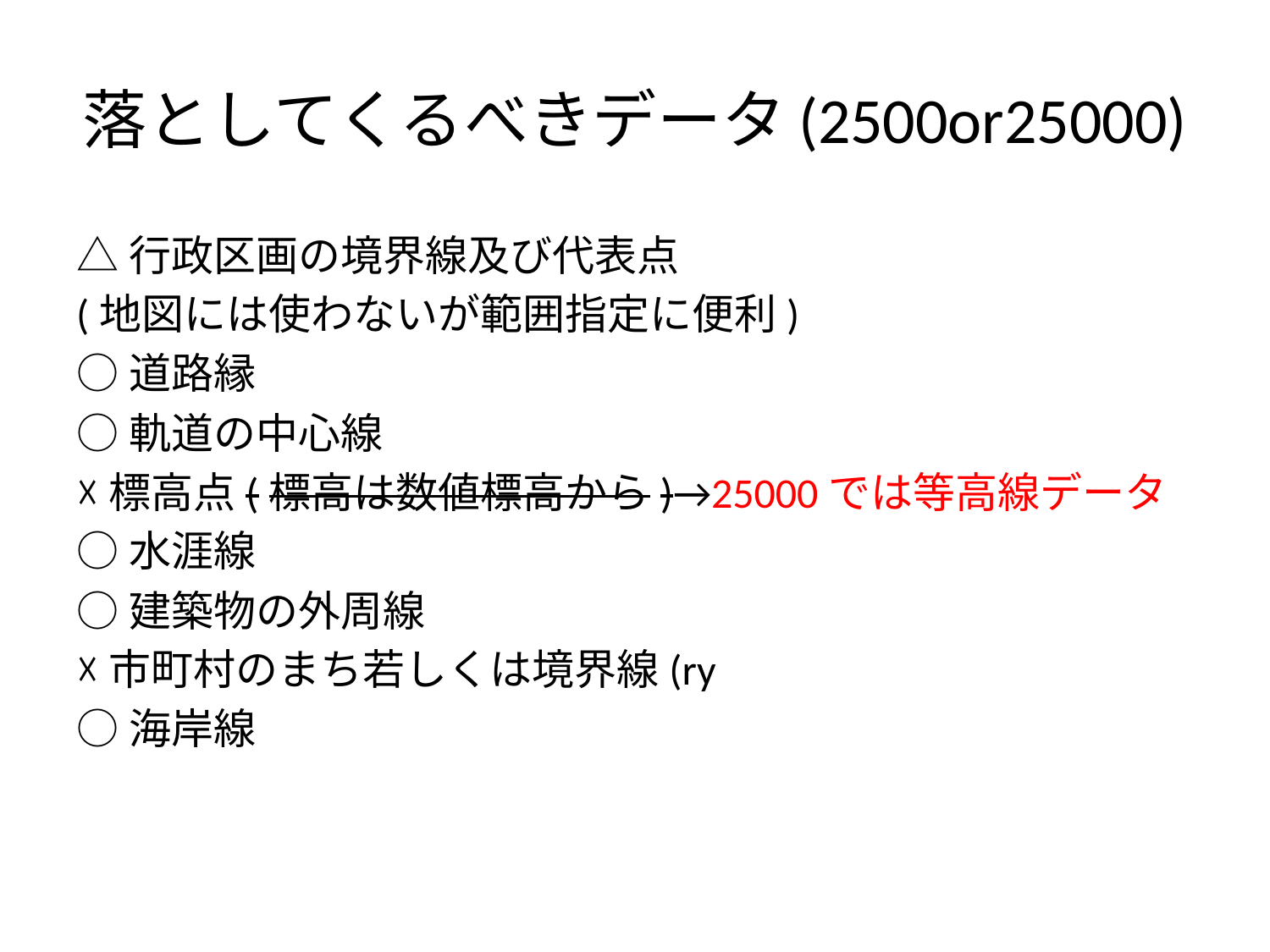

# 落としてくるべきデータ(2500or25000)
△行政区画の境界線及び代表点
(地図には使わないが範囲指定に便利)
○道路縁
○軌道の中心線
☓標高点(標高は数値標高から)→25000では等高線データ
○水涯線
○建築物の外周線
☓市町村のまち若しくは境界線(ry
○海岸線